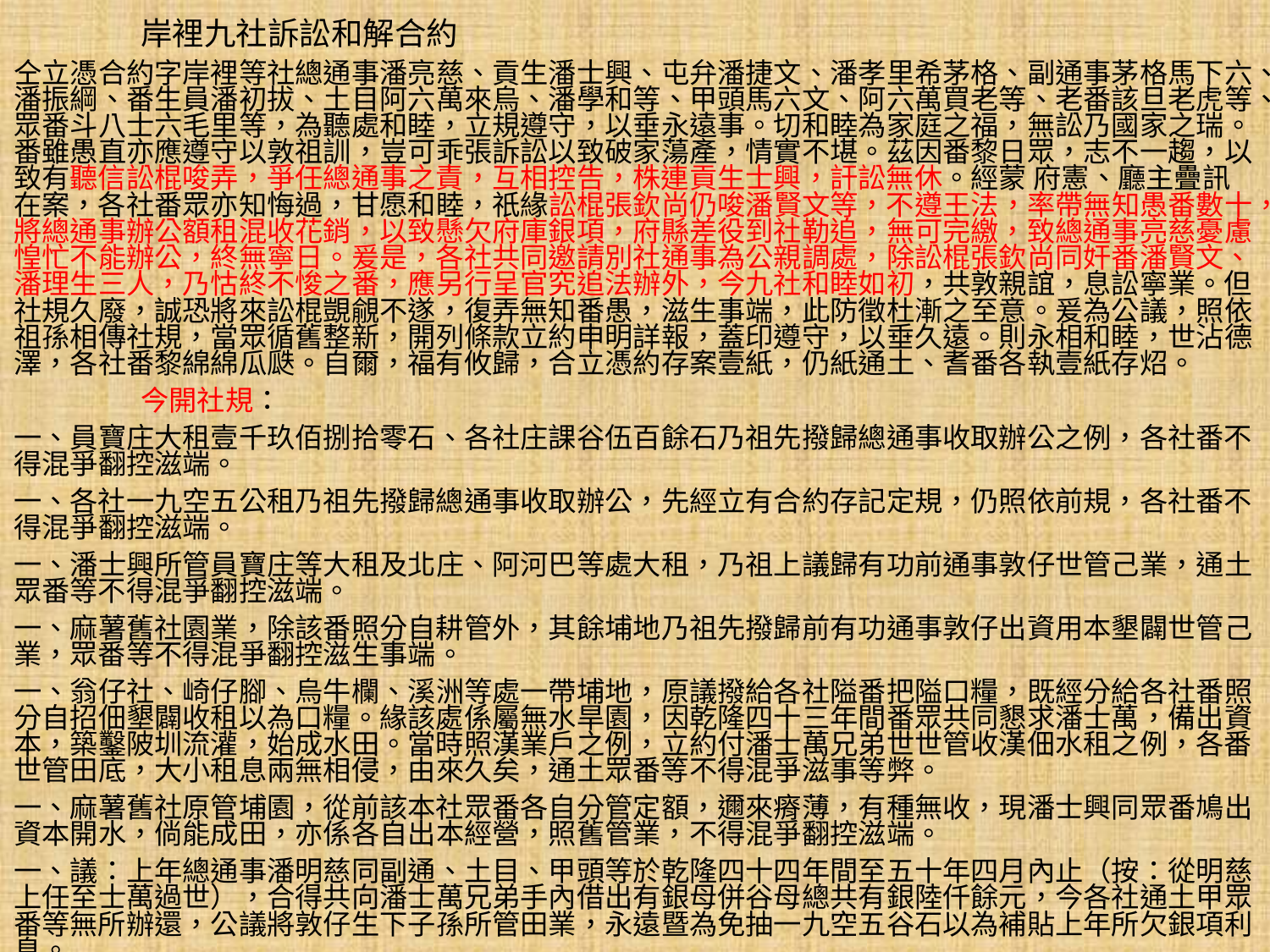

岸裡九社訴訟和解合約
仝立憑合約字岸裡等社總通事潘亮慈、貢生潘士興、屯弁潘捷文、潘孝里希茅格、副通事茅格馬下六、潘振綱、番生員潘初拔、土目阿六萬來烏、潘學和等、甲頭馬六文、阿六萬買老等、老番該旦老虎等、眾番斗八士六毛里等，為聽處和睦，立規遵守，以垂永遠事。切和睦為家庭之福，無訟乃國家之瑞。番雖愚直亦應遵守以敦祖訓，豈可乖張訴訟以致破家蕩產，情實不堪。茲因番黎日眾，志不一趨，以致有聽信訟棍唆弄，爭任總通事之責，互相控告，株連貢生士興，訐訟無休。經蒙 府憲、廳主疊訊在案，各社番眾亦知悔過，甘愿和睦，祇緣訟棍張欽尚仍唆潘賢文等，不遵王法，率帶無知愚番數十，將總通事辦公額租混收花銷，以致懸欠府庫銀項，府縣差役到社勒追，無可完繳，致總通事亮慈憂慮惶忙不能辦公，終無寧日。爰是，各社共同邀請別社通事為公親調處，除訟棍張欽尚同奸番潘賢文、潘理生三人，乃怙終不悛之番，應另行呈官究追法辦外，今九社和睦如初，共敦親誼，息訟寧業。但社規久廢，誠恐將來訟棍覬覦不遂，復弄無知番愚，滋生事端，此防徵杜漸之至意。爰為公議，照依祖孫相傳社規，當眾循舊整新，開列條款立約申明詳報，蓋印遵守，以垂久遠。則永相和睦，世沾德澤，各社番黎綿綿瓜瓞。自爾，福有攸歸，合立憑約存案壹紙，仍紙通土、耆番各執壹紙存炤。
	今開社規：
一、員寶庄大租壹千玖佰捌拾零石、各社庄課谷伍百餘石乃祖先撥歸總通事收取辦公之例，各社番不得混爭翻控滋端。
一、各社一九空五公租乃祖先撥歸總通事收取辦公，先經立有合約存記定規，仍照依前規，各社番不得混爭翻控滋端。
一、潘士興所管員寶庄等大租及北庄、阿河巴等處大租，乃祖上議歸有功前通事敦仔世管己業，通土眾番等不得混爭翻控滋端。
一、麻薯舊社園業，除該番照分自耕管外，其餘埔地乃祖先撥歸前有功通事敦仔出資用本墾闢世管己業，眾番等不得混爭翻控滋生事端。
一、翁仔社、崎仔腳、烏牛欄、溪洲等處一帶埔地，原議撥給各社隘番把隘口糧，既經分給各社番照分自招佃墾闢收租以為口糧。緣該處係屬無水旱園，因乾隆四十三年間番眾共同懇求潘士萬，備出資本，築鑿陂圳流灌，始成水田。當時照漢業戶之例，立約付潘士萬兄弟世世管收漢佃水租之例，各番世管田底，大小租息兩無相侵，由來久矣，通土眾番等不得混爭滋事等弊。
一、麻薯舊社原管埔園，從前該本社眾番各自分管定額，邇來瘠薄，有種無收，現潘士興同眾番鳩出資本開水，倘能成田，亦係各自出本經營，照舊管業，不得混爭翻控滋端。
一、議：上年總通事潘明慈同副通、土目、甲頭等於乾隆四十四年間至五十年四月內止（按：從明慈上任至士萬過世），合得共向潘士萬兄弟手內借出有銀母併谷母總共有銀陸仟餘元，今各社通土甲眾番等無所辦還，公議將敦仔生下子孫所管田業，永遠暨為免抽一九空五谷石以為補貼上年所欠銀項利息。
一、屯番租餉原係本屯外委辦理，現公議舉妥當副通事潘振綱協同收領給發，以杜侵漁訴訟之端。